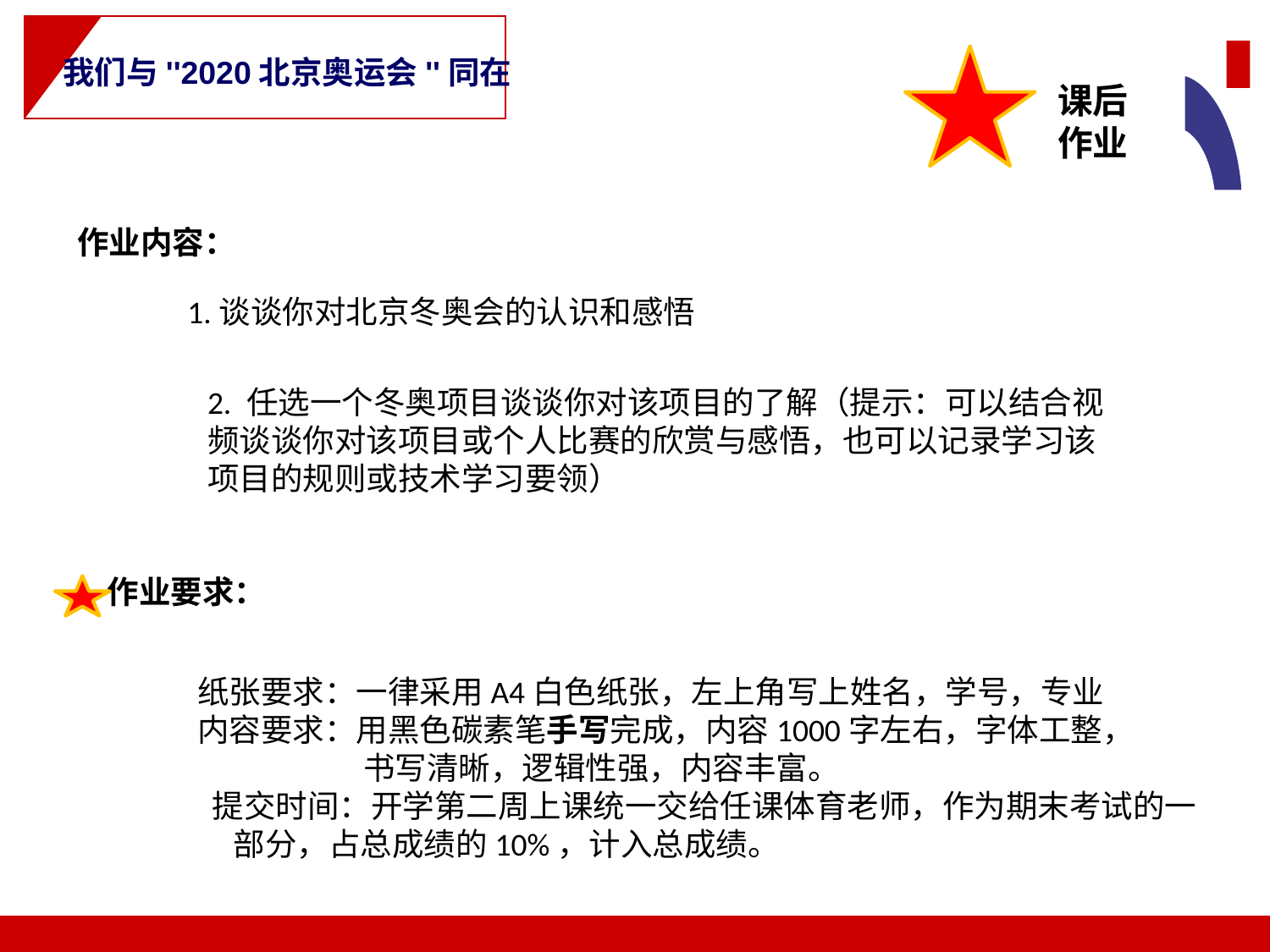

我们与''2020北京奥运会''同在

课后作业

作业内容：
1.谈谈你对北京冬奥会的认识和感悟
2. 任选一个冬奥项目谈谈你对该项目的了解（提示：可以结合视频谈谈你对该项目或个人比赛的欣赏与感悟，也可以记录学习该项目的规则或技术学习要领）
作业要求：

纸张要求：一律采用A4白色纸张，左上角写上姓名，学号，专业
内容要求：用黑色碳素笔手写完成，内容1000字左右，字体工整，
                      书写清晰，逻辑性强，内容丰富。
 提交时间：开学第二周上课统一交给任课体育老师，作为期末考试的一        部分，占总成绩的10%，计入总成绩。